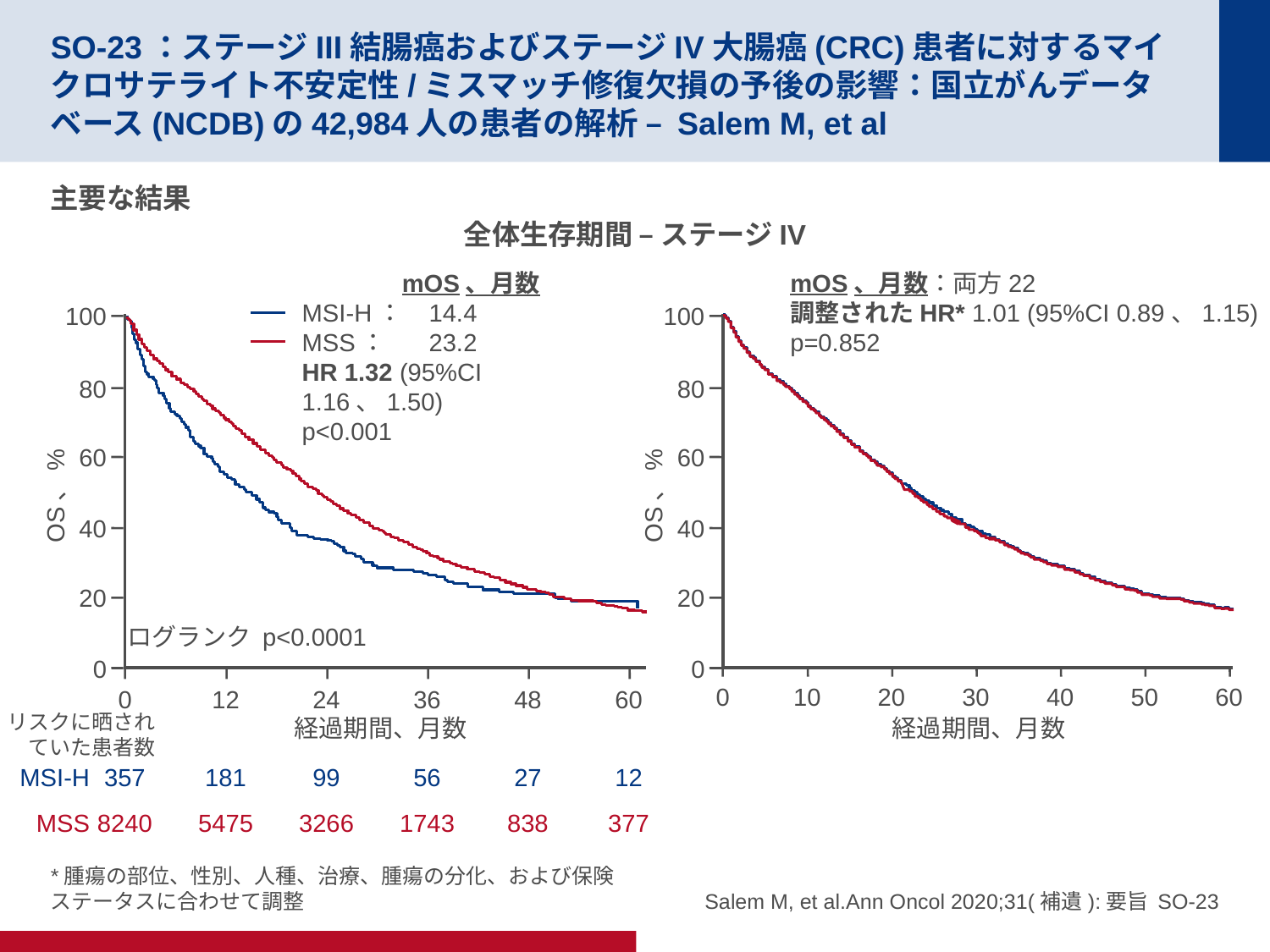

# SO-23：ステージIII結腸癌およびステージIV大腸癌(CRC)患者に対するマイクロサテライト不安定性/ミスマッチ修復欠損の予後の影響：国立がんデータベース(NCDB)の42,984人の患者の解析 – Salem M, et al
主要な結果
全体生存期間 – ステージIV
mOS、月数
MSI-H：	14.4
MSS：	23.2
HR 1.32 (95%CI 1.16、1.50)
p<0.001
mOS、月数：両方22
調整されたHR* 1.01 (95%CI 0.89、1.15)
p=0.852
100

80

60

OS、%
40

20

0

100

80

60

OS、%
40

20

0

0
10
20
30
40
50
60

0
12
24
36
48
60
リスクに晒されていた患者数
経過期間、月数
経過期間、月数
MSI-H
357
181
99
56
27
12
MSS
8240
5475
3266
1743
838
377
ログランク p<0.0001
*腫瘍の部位、性別、人種、治療、腫瘍の分化、および保険ステータスに合わせて調整
Salem M, et al.Ann Oncol 2020;31(補遺):要旨 SO-23